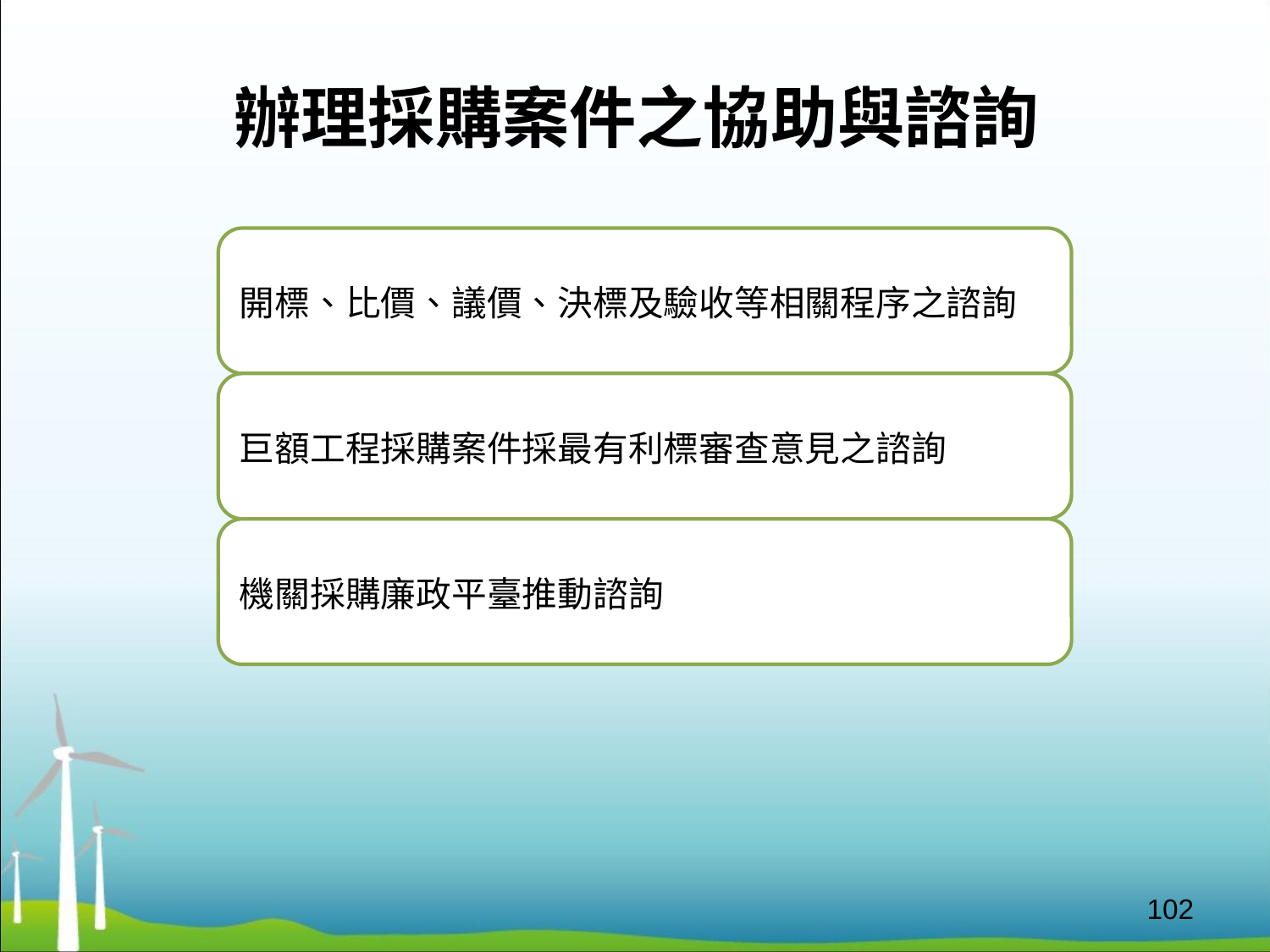

# 辦理採購案件之協助與諮詢
開標、比價、議價、決標及驗收等相關程序之諮詢
巨額工程採購案件採最有利標審查意見之諮詢
機關採購廉政平臺推動諮詢
102